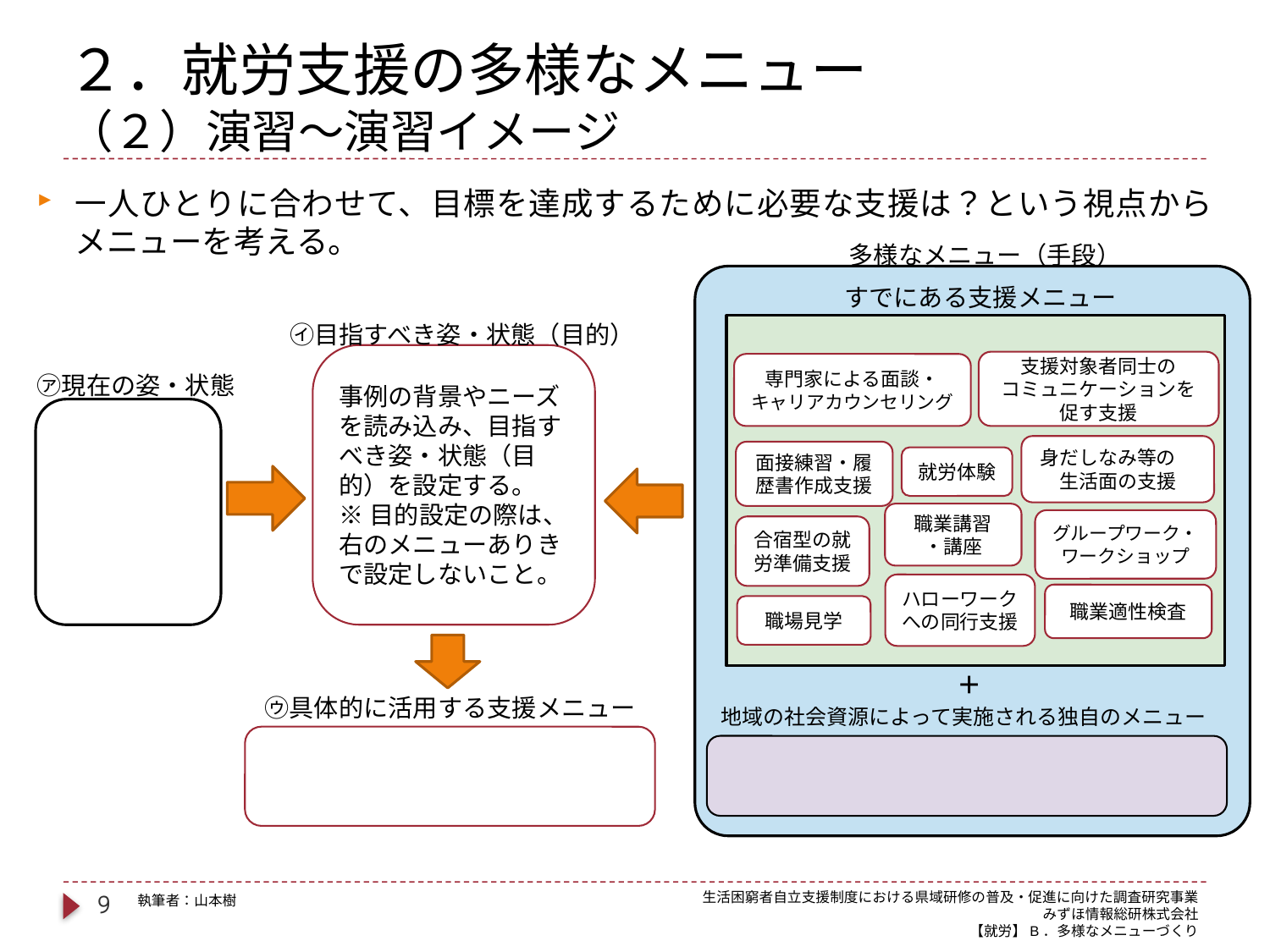

# ２．就労支援の多様なメニュー （２）演習～演習イメージ
一人ひとりに合わせて、目標を達成するために必要な支援は？という視点からメニューを考える。
多様なメニュー（手段）

すでにある支援メニュー
㋑目指すべき姿・状態（目的）
事例の背景やニーズを読み込み、目指すべき姿・状態（目的）を設定する。
※目的設定の際は、右のメニューありきで設定しないこと。

支援対象者同士の
コミュニケーションを促す支援
専門家による面談・キャリアカウンセリング
身だしなみ等の　生活面の支援
面接練習・履歴書作成支援
就労体験
職業講習
・講座
グループワーク・ワークショップ
合宿型の就労準備支援
ハローワークへの同行支援
職業適性検査
職場見学
㋐現在の姿・状態

＋
㋒具体的に活用する支援メニュー
地域の社会資源によって実施される独自のメニュー

9
生活困窮者自立支援制度における県域研修の普及・促進に向けた調査研究事業
みずほ情報総研株式会社
【就労】B．多様なメニューづくり
執筆者：山本樹